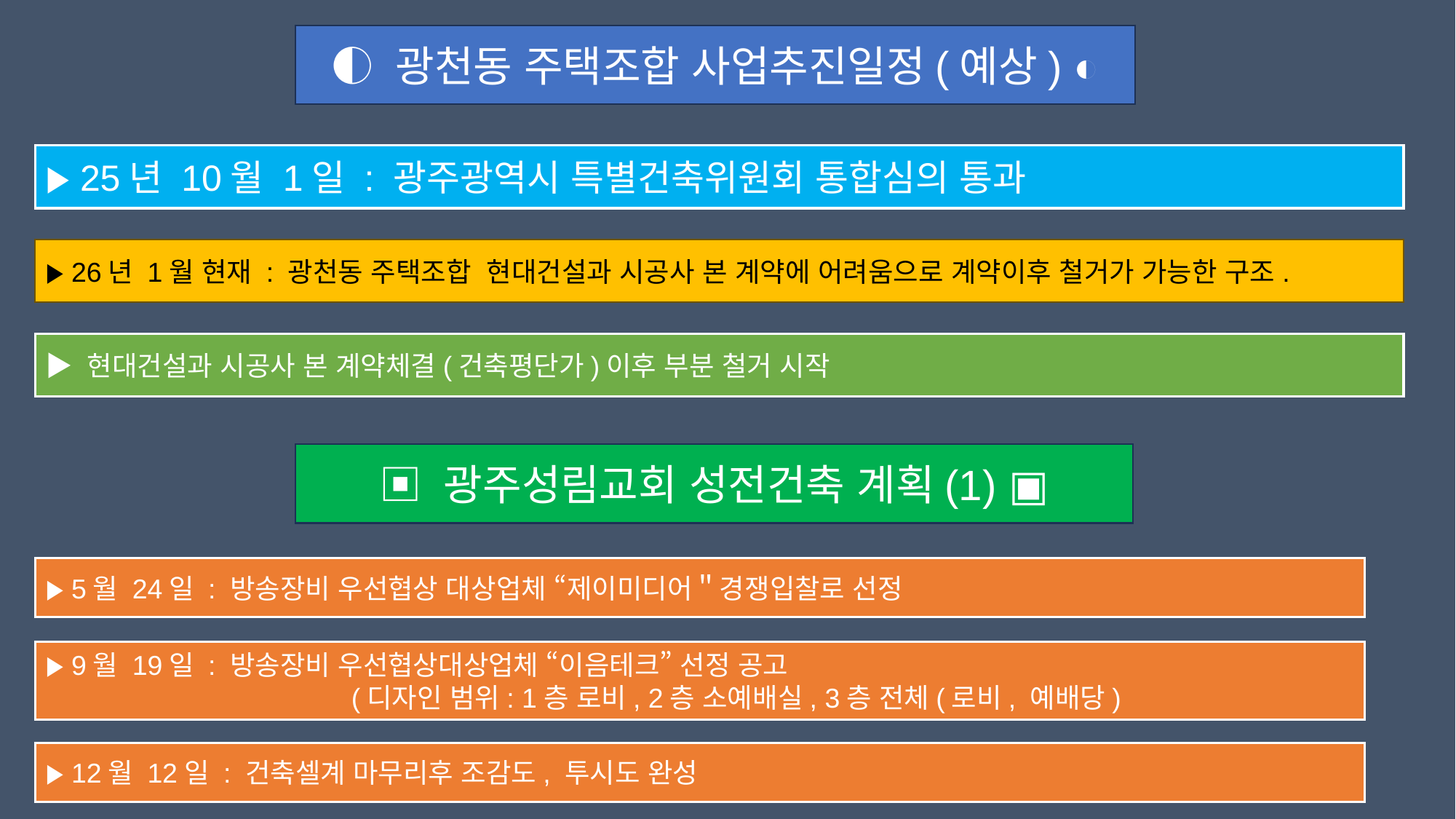

◐ 광천동 주택조합 사업추진일정(예상) ◐
▶ 25년 10월 1일 : 광주광역시 특별건축위원회 통합심의 통과
▶ 26년 1월 현재 : 광천동 주택조합  현대건설과 시공사 본 계약에 어려움으로 계약이후 철거가 가능한 구조.
▶ 현대건설과 시공사 본 계약체결(건축평단가)이후 부분 철거 시작
▣ 광주성림교회 성전건축 계획(1) ▣
▶ 5월 24일 : 방송장비 우선협상 대상업체 “제이미디어＂경쟁입찰로 선정
▶ 9월 19일 : 방송장비 우선협상대상업체 “이음테크” 선정 공고
                                        (디자인 범위: 1층 로비, 2층 소예배실, 3층 전체(로비, 예배당)
▶ 12월 12일 : 건축셀계 마무리후 조감도, 투시도 완성